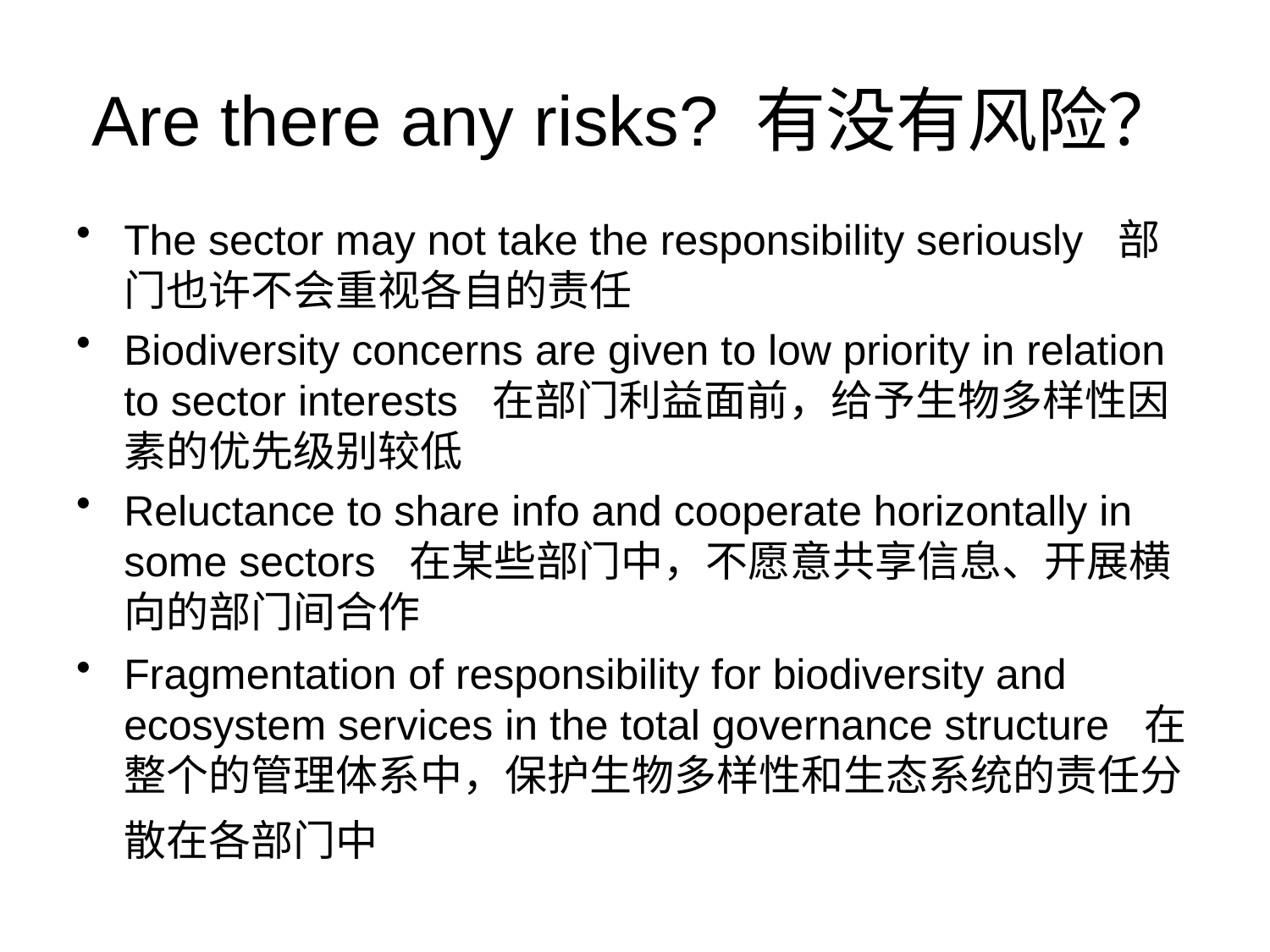

# Are there any risks? 有没有风险？
The sector may not take the responsibility seriously  部门也许不会重视各自的责任
Biodiversity concerns are given to low priority in relation to sector interests  在部门利益面前，给予生物多样性因素的优先级别较低
Reluctance to share info and cooperate horizontally in some sectors  在某些部门中，不愿意共享信息、开展横向的部门间合作
Fragmentation of responsibility for biodiversity and ecosystem services in the total governance structure  在整个的管理体系中，保护生物多样性和生态系统的责任分散在各部门中